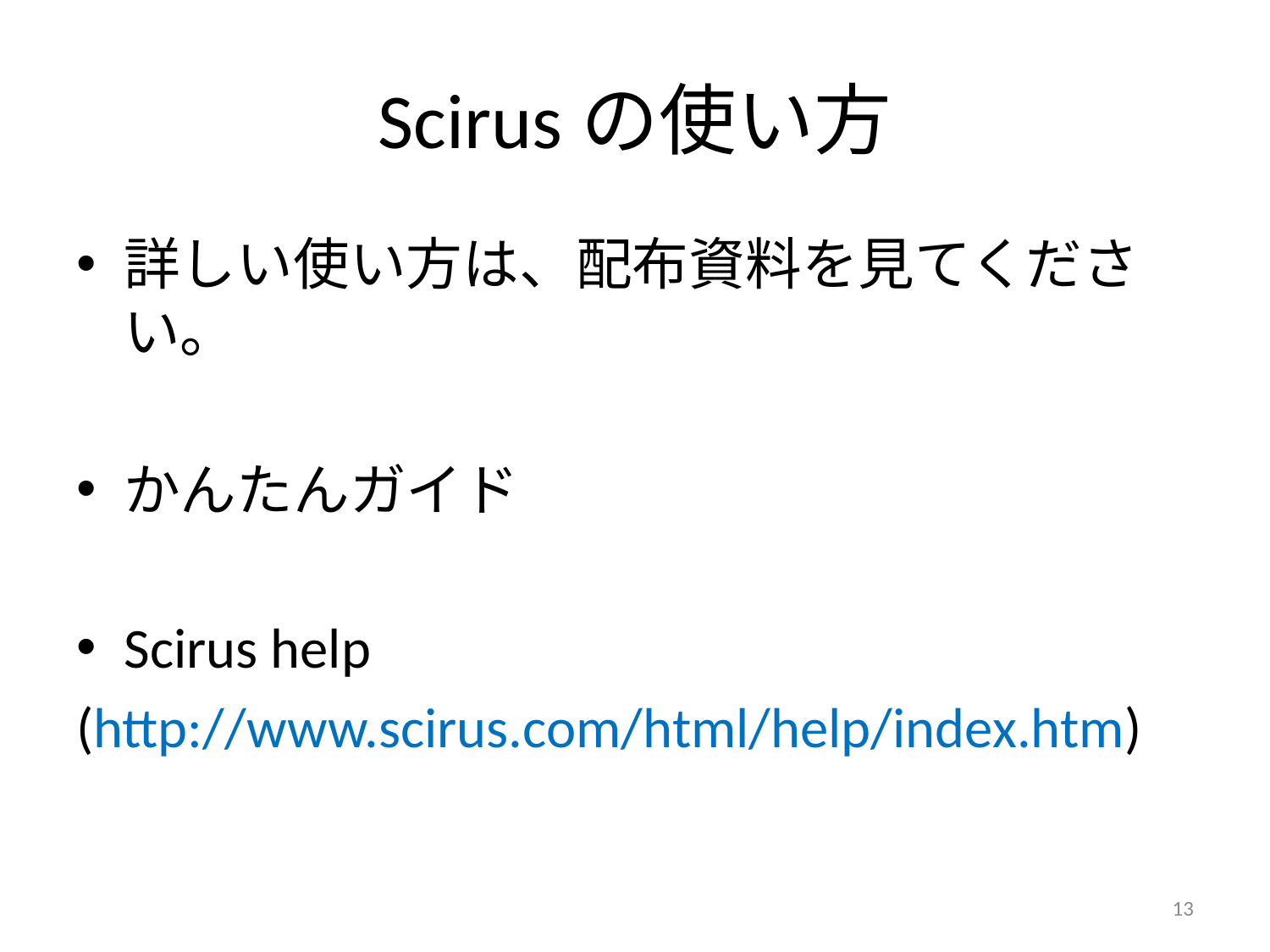

# Scirusの使い方
詳しい使い方は、配布資料を見てください。

かんたんガイド

Scirus help
(http://www.scirus.com/html/help/index.htm)

13